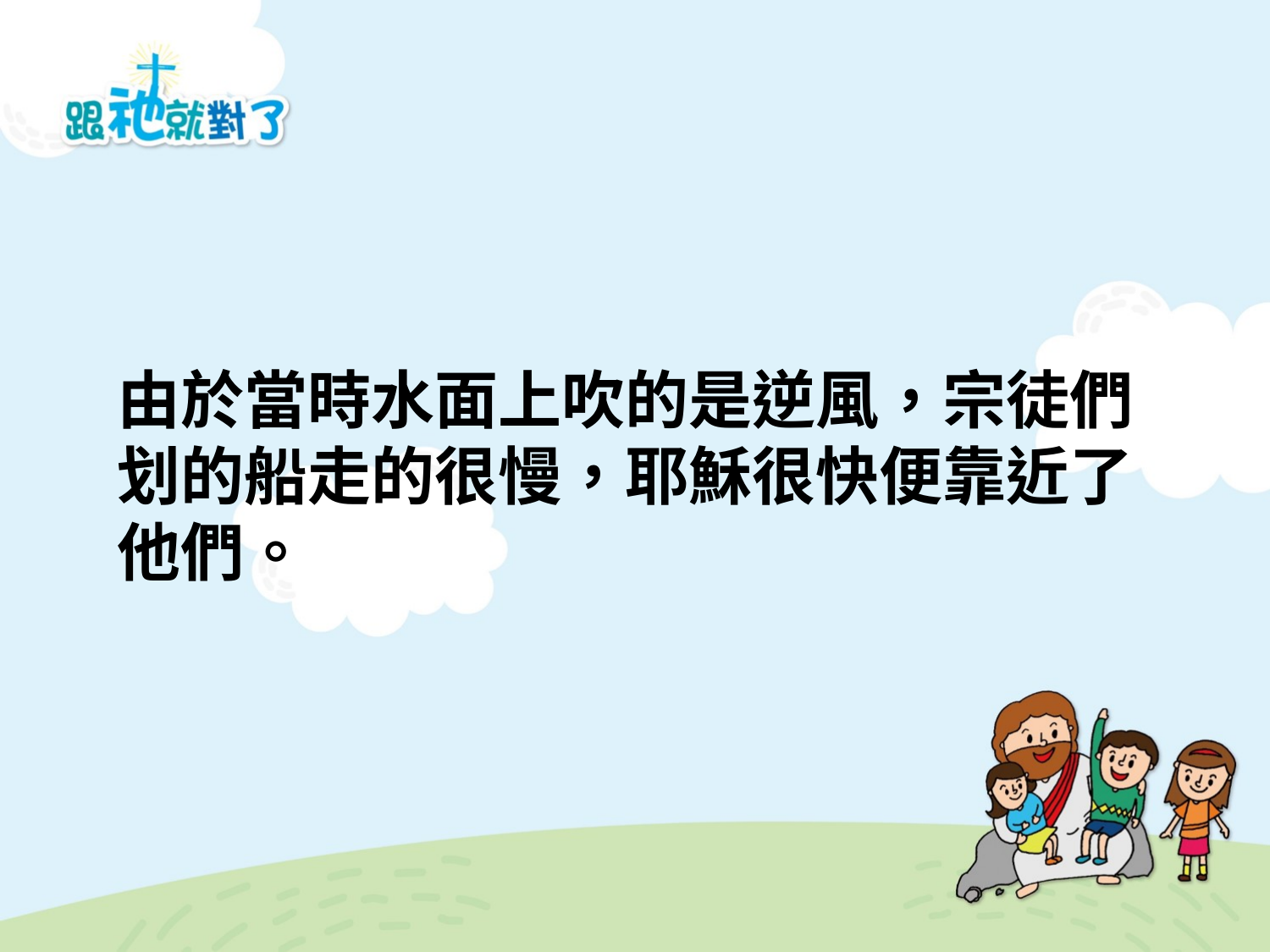

由於當時水面上吹的是逆風，宗徒們划的船走的很慢，耶穌很快便靠近了他們。